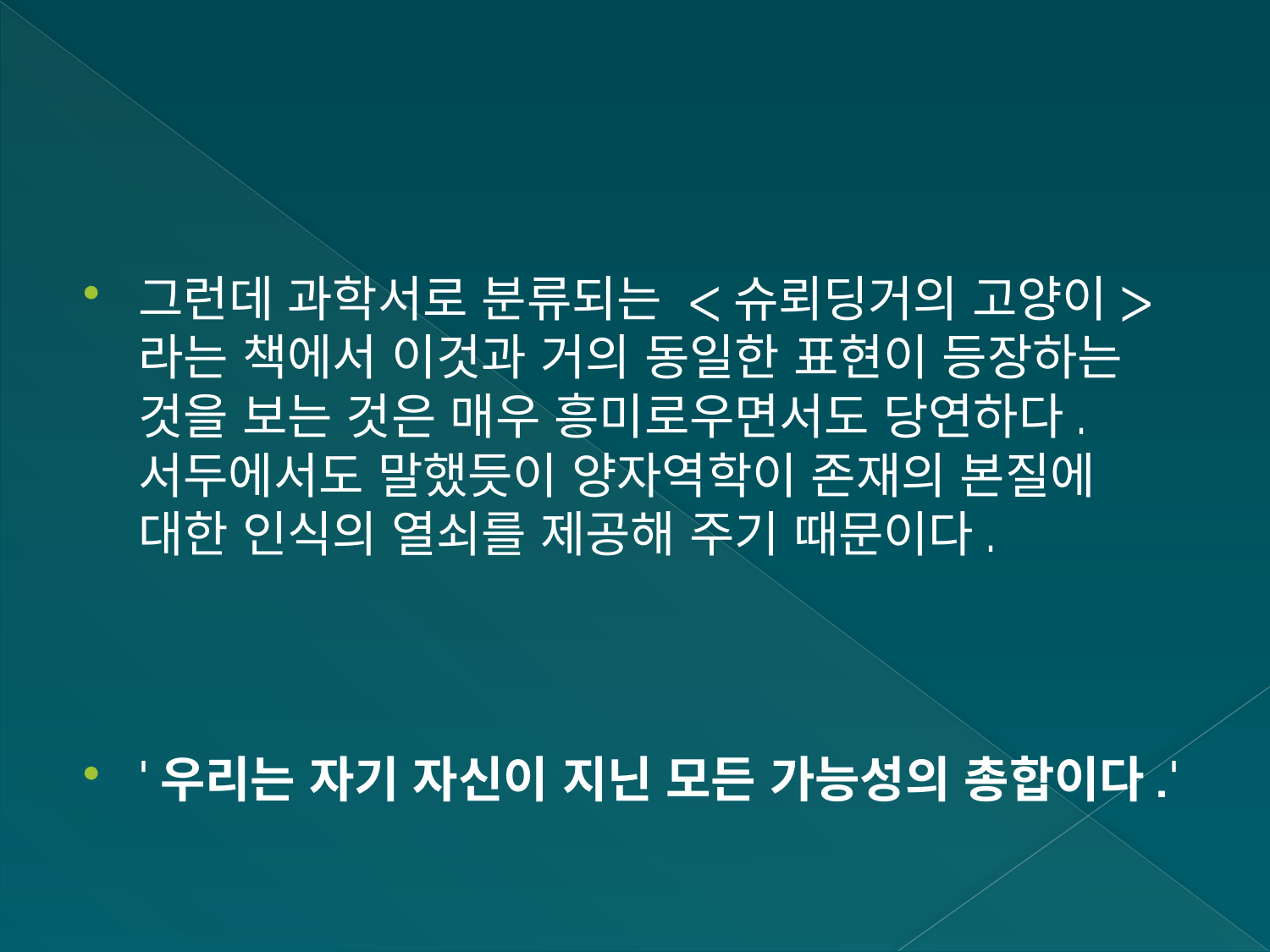

#
그런데 과학서로 분류되는 <슈뢰딩거의 고양이>라는 책에서 이것과 거의 동일한 표현이 등장하는 것을 보는 것은 매우 흥미로우면서도 당연하다. 서두에서도 말했듯이 양자역학이 존재의 본질에 대한 인식의 열쇠를 제공해 주기 때문이다.
'우리는 자기 자신이 지닌 모든 가능성의 총합이다.'